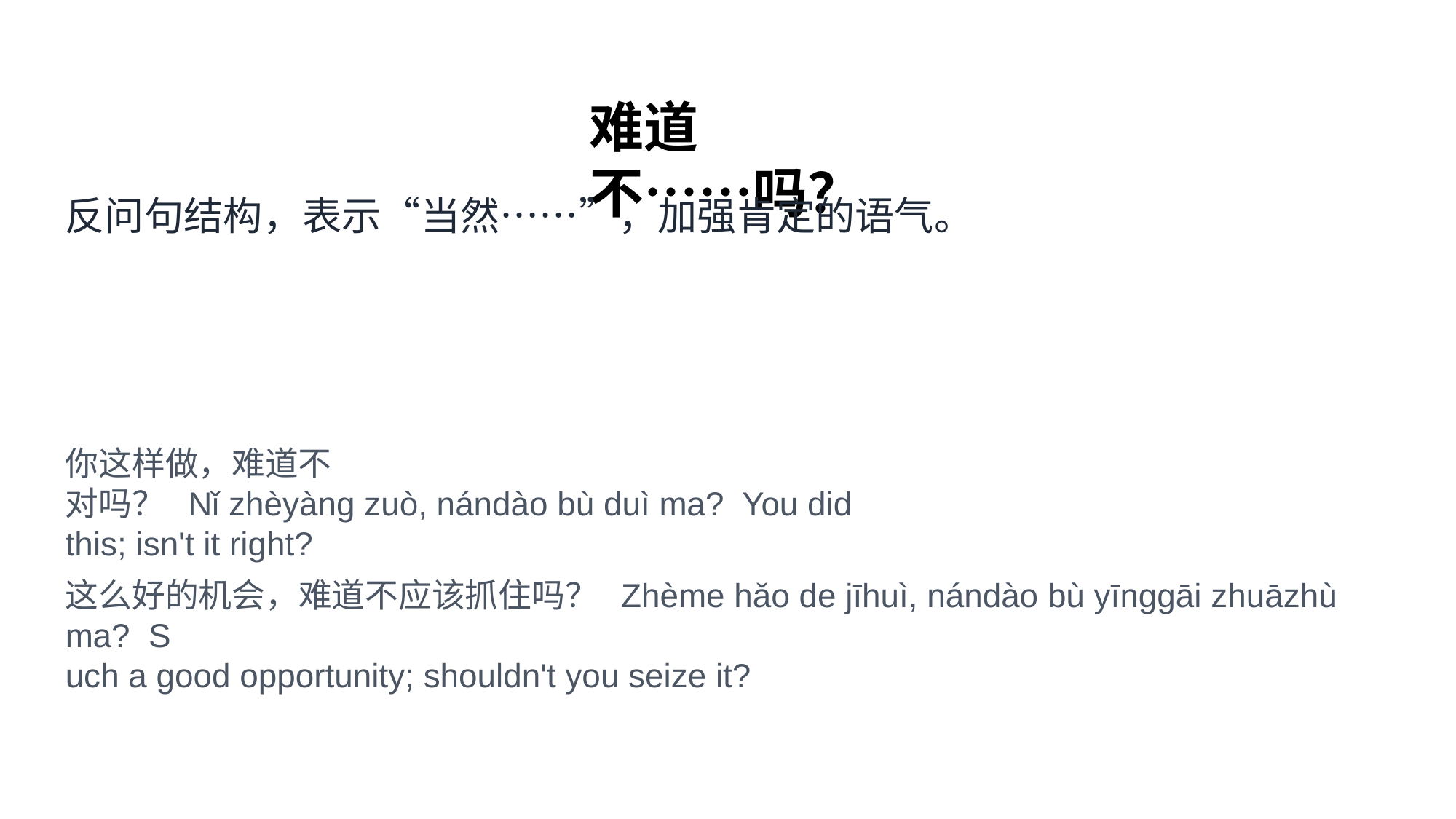

难道
不……吗？
反问句结构，表示“当然……”，加强肯定的语气。
你这样做，难道不
对吗？  Nǐ zhèyàng zuò, nándào bù duì ma?  You did
this; isn't it right?
这么好的机会，难道不应该抓住吗？  Zhème hǎo de jīhuì, nándào bù yīnggāi zhuāzhù ma?  S
uch a good opportunity; shouldn't you seize it?